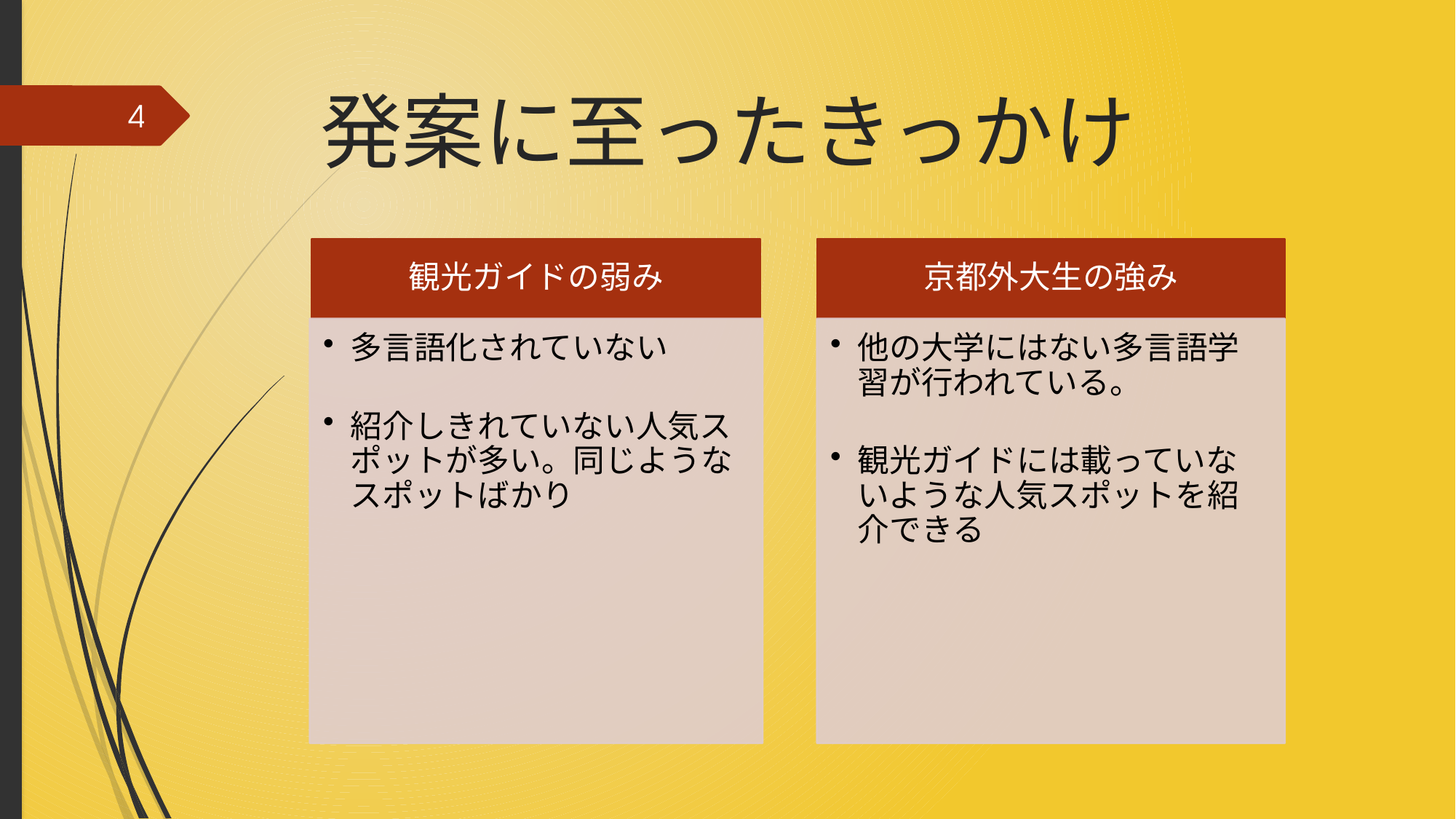

# 発案に至ったきっかけ
4
観光ガイドの弱み
多言語化されていない

紹介しきれていない人気スポットが多い。同じようなスポットばかり

京都外大生の強み
他の大学にはない多言語学習が行われている。

観光ガイドには載っていないような人気スポットを紹介できる